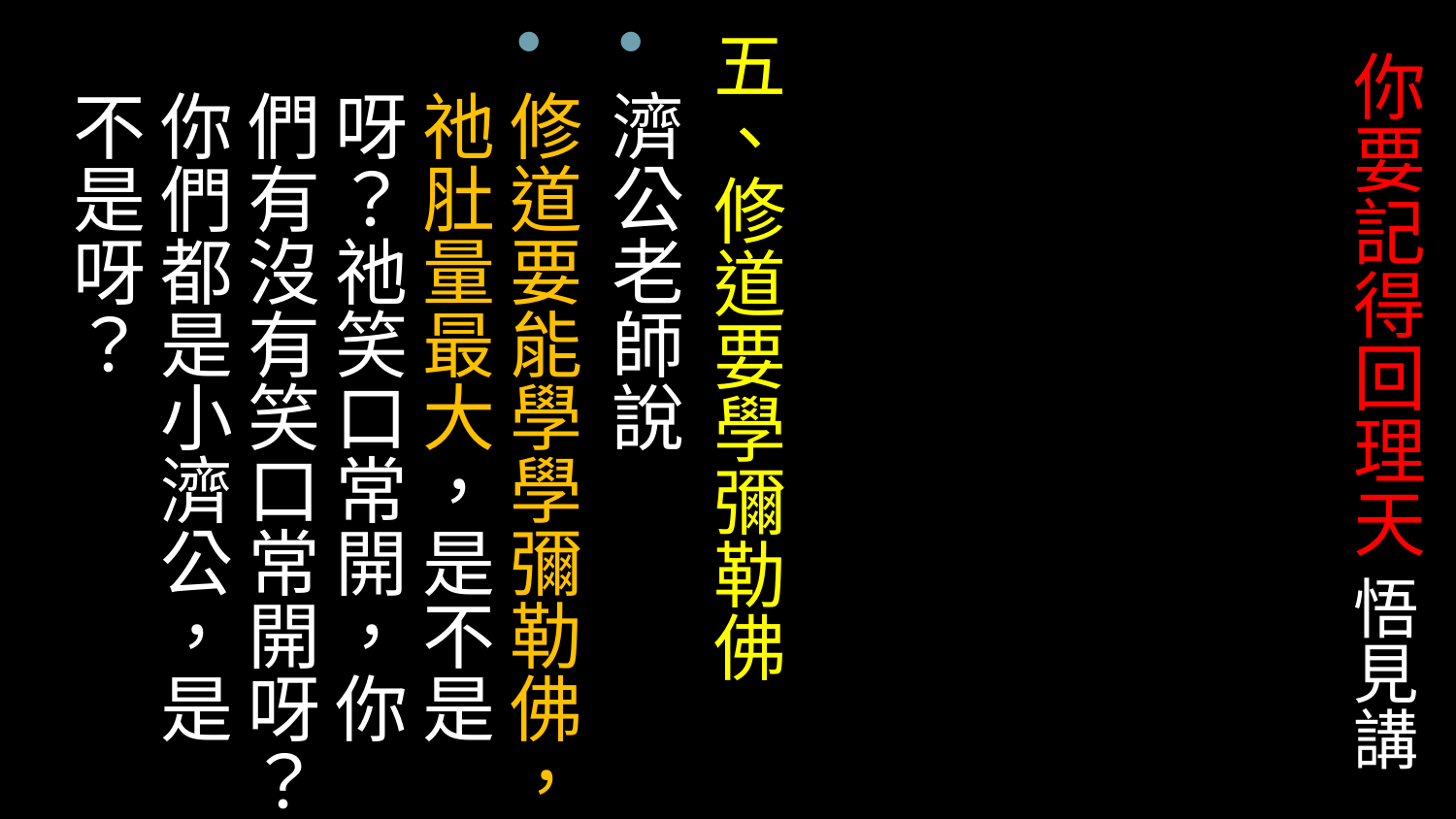

五、修道要學彌勒佛
濟公老師說
修道要能學學彌勒佛，祂肚量最大，是不是呀？祂笑口常開，你們有沒有笑口常開呀？你們都是小濟公，是不是呀？
# 你要記得回理天 悟見講